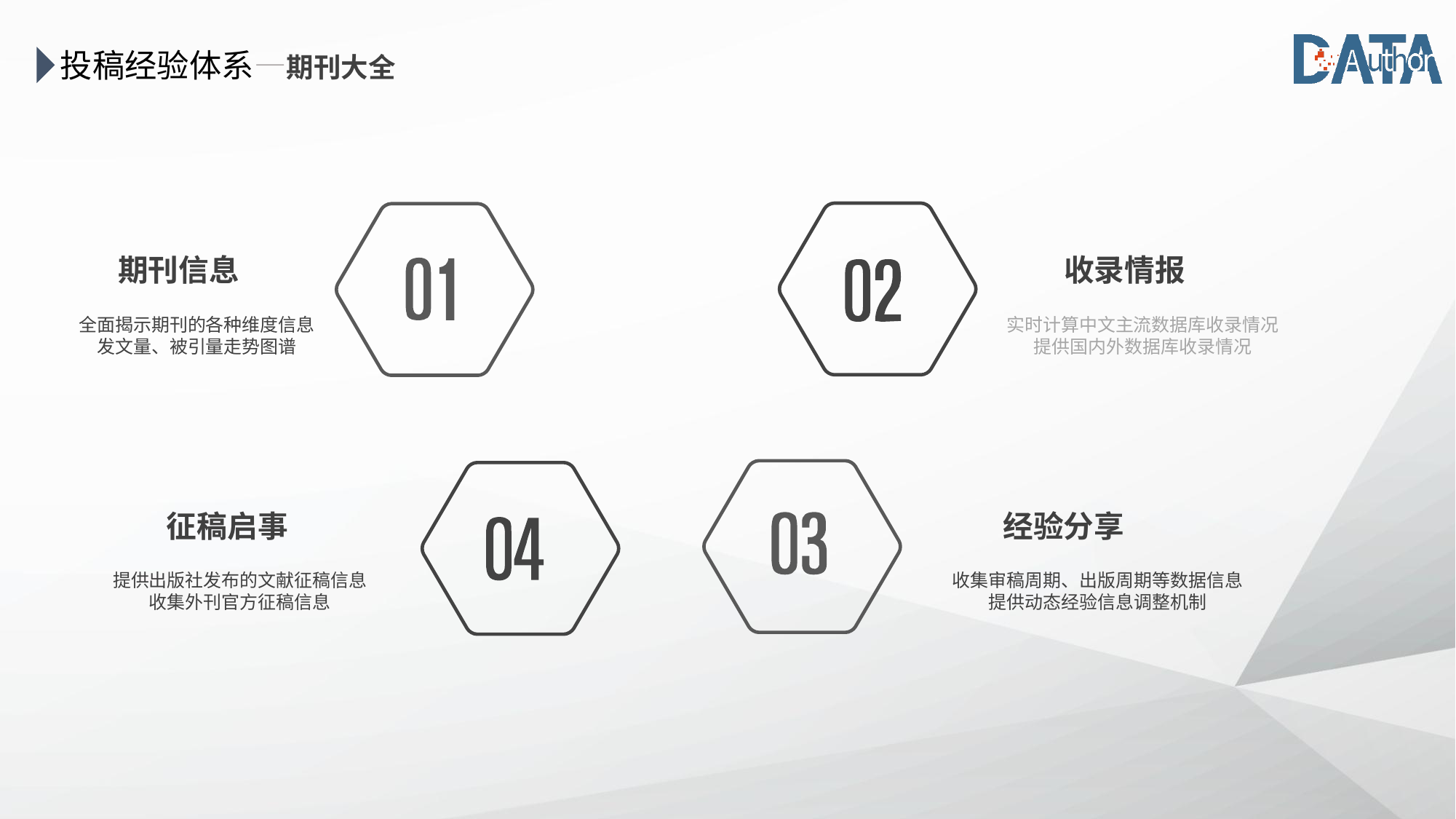

投稿经验体系—期刊大全

期刊信息
收录情报
全面揭示期刊的各种维度信息
发文量、被引量走势图谱
实时计算中文主流数据库收录情况
提供国内外数据库收录情况

征稿启事
经验分享
提供出版社发布的文献征稿信息
收集外刊官方征稿信息
收集审稿周期、出版周期等数据信息
提供动态经验信息调整机制